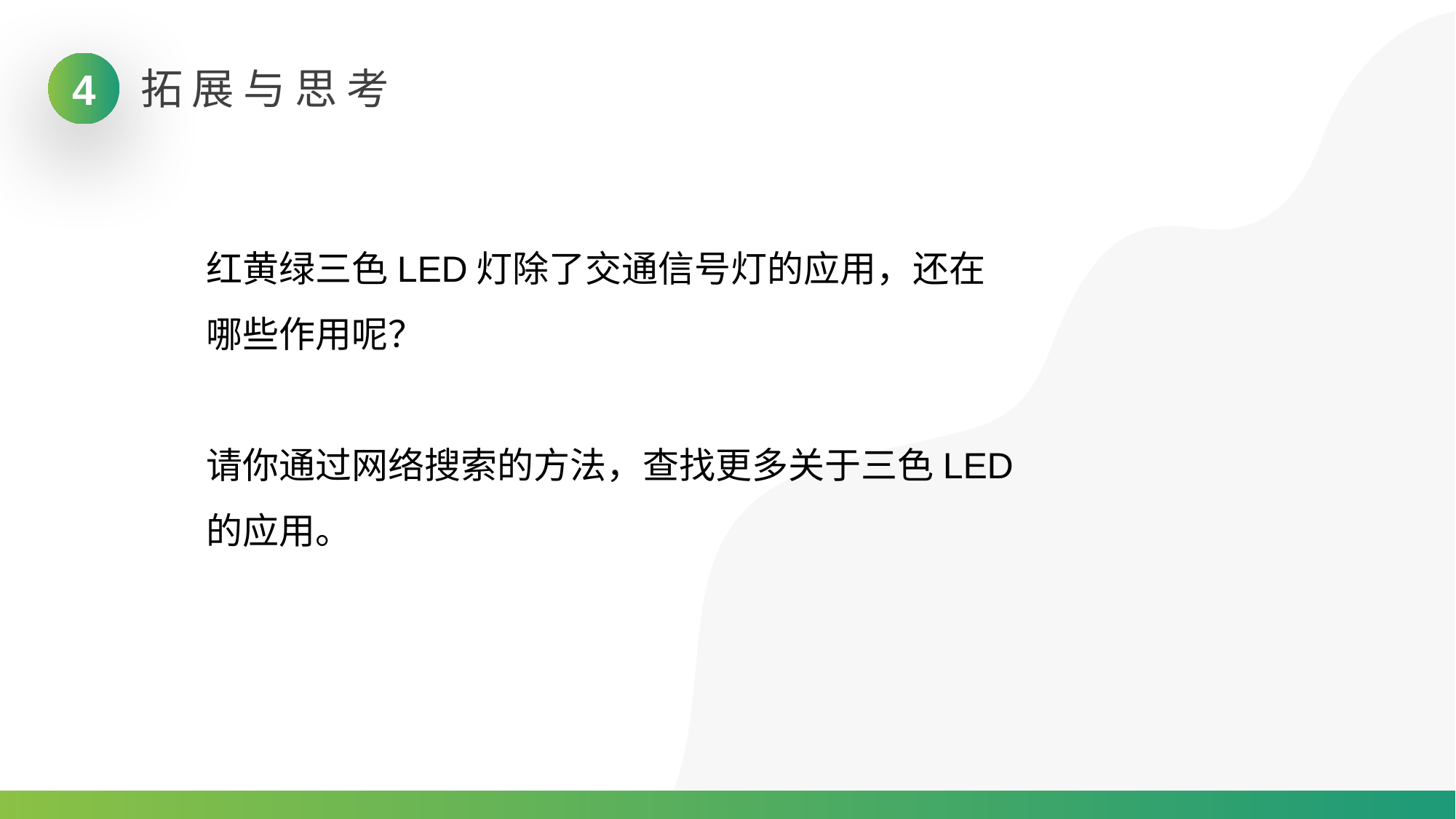

拓展与思考
4
红黄绿三色LED灯除了交通信号灯的应用，还在哪些作用呢？

请你通过网络搜索的方法，查找更多关于三色LED的应用。